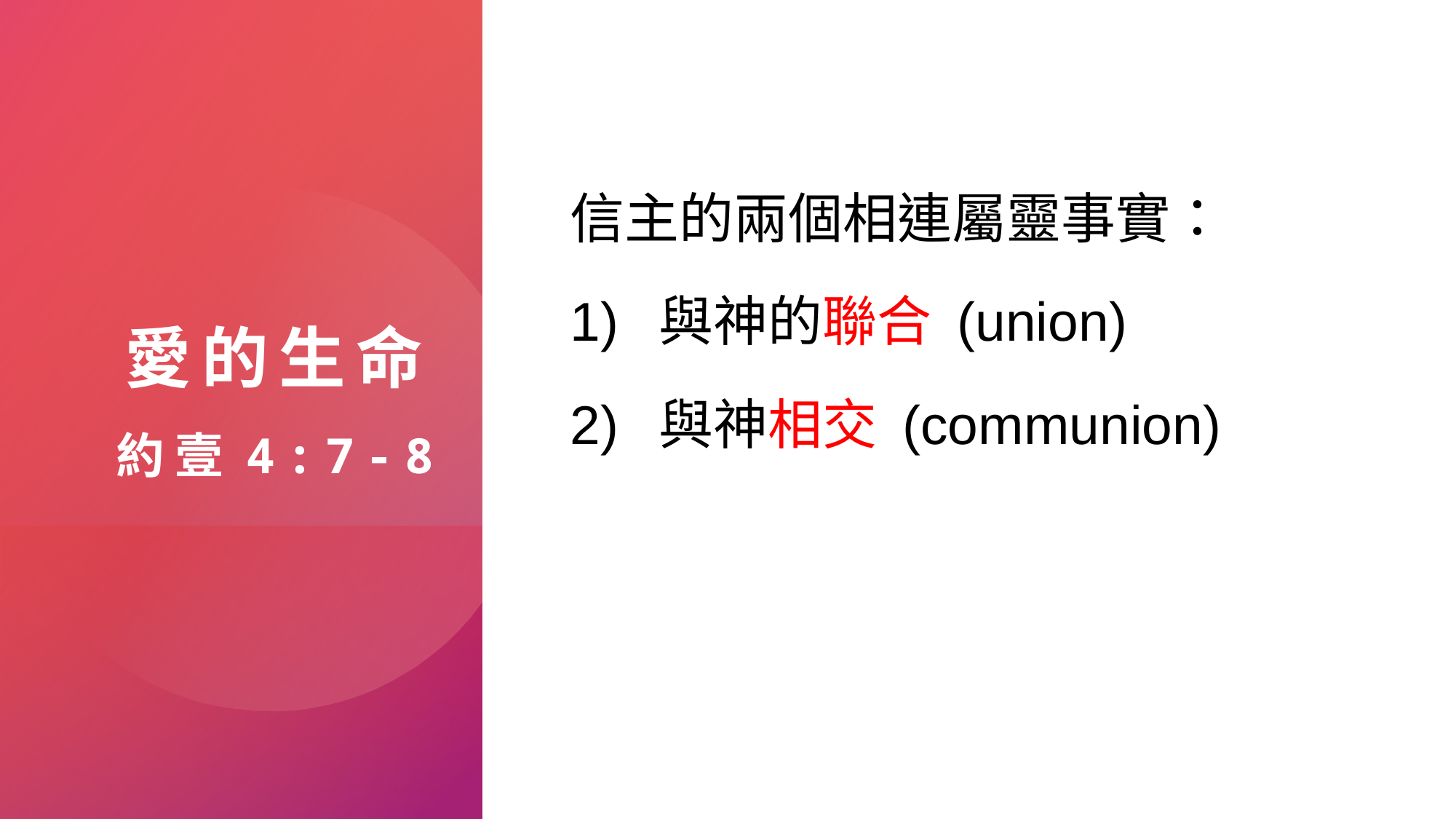

# 愛的生命 約壹4:7-8

信主的兩個相連屬靈事實：
與神的聯合 (union)
與神相交 (communion)